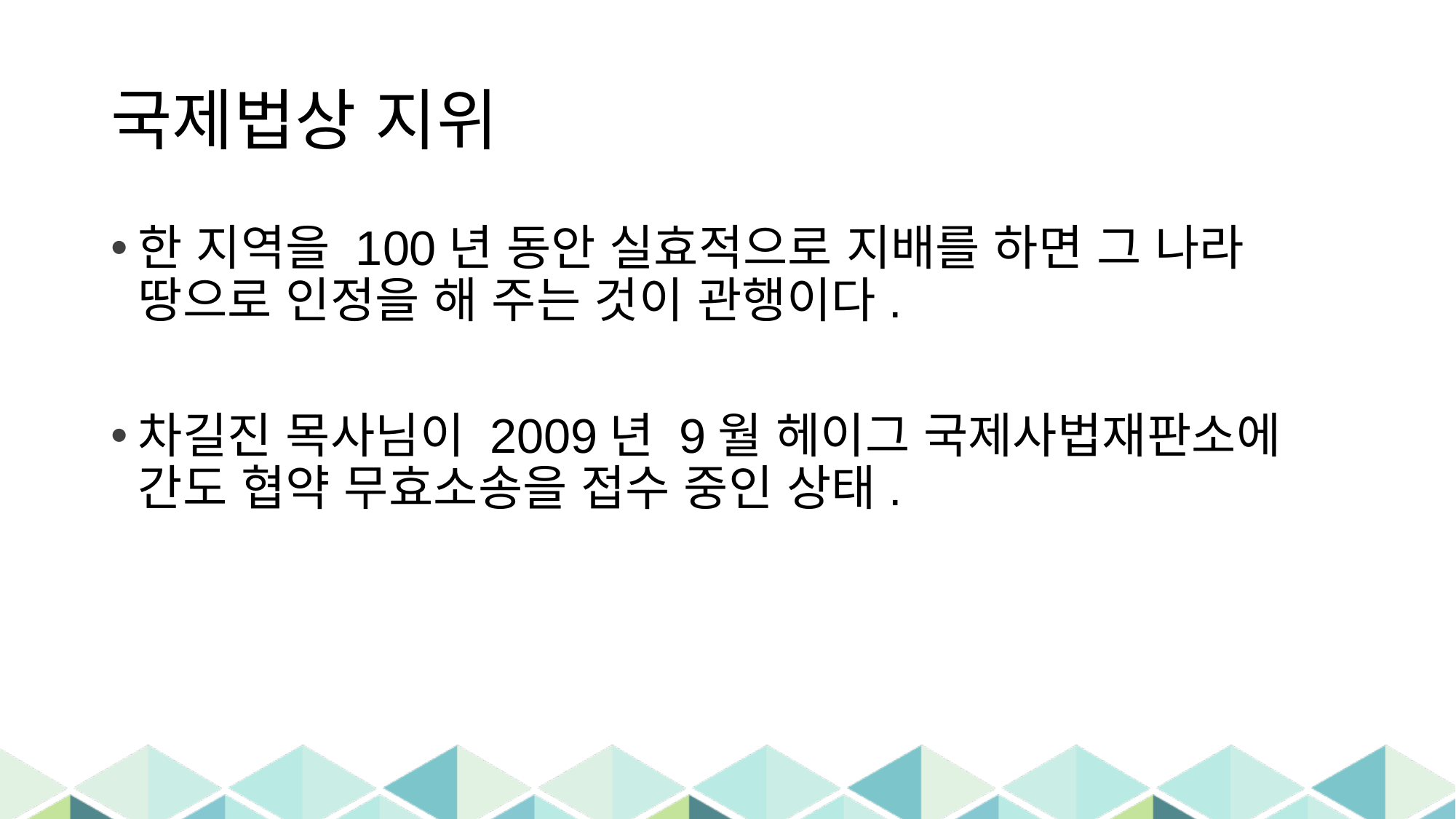

# 국제법상 지위
한 지역을 100년 동안 실효적으로 지배를 하면 그 나라 땅으로 인정을 해 주는 것이 관행이다.

차길진 목사님이 2009년 9월 헤이그 국제사법재판소에 간도 협약 무효소송을 접수 중인 상태.